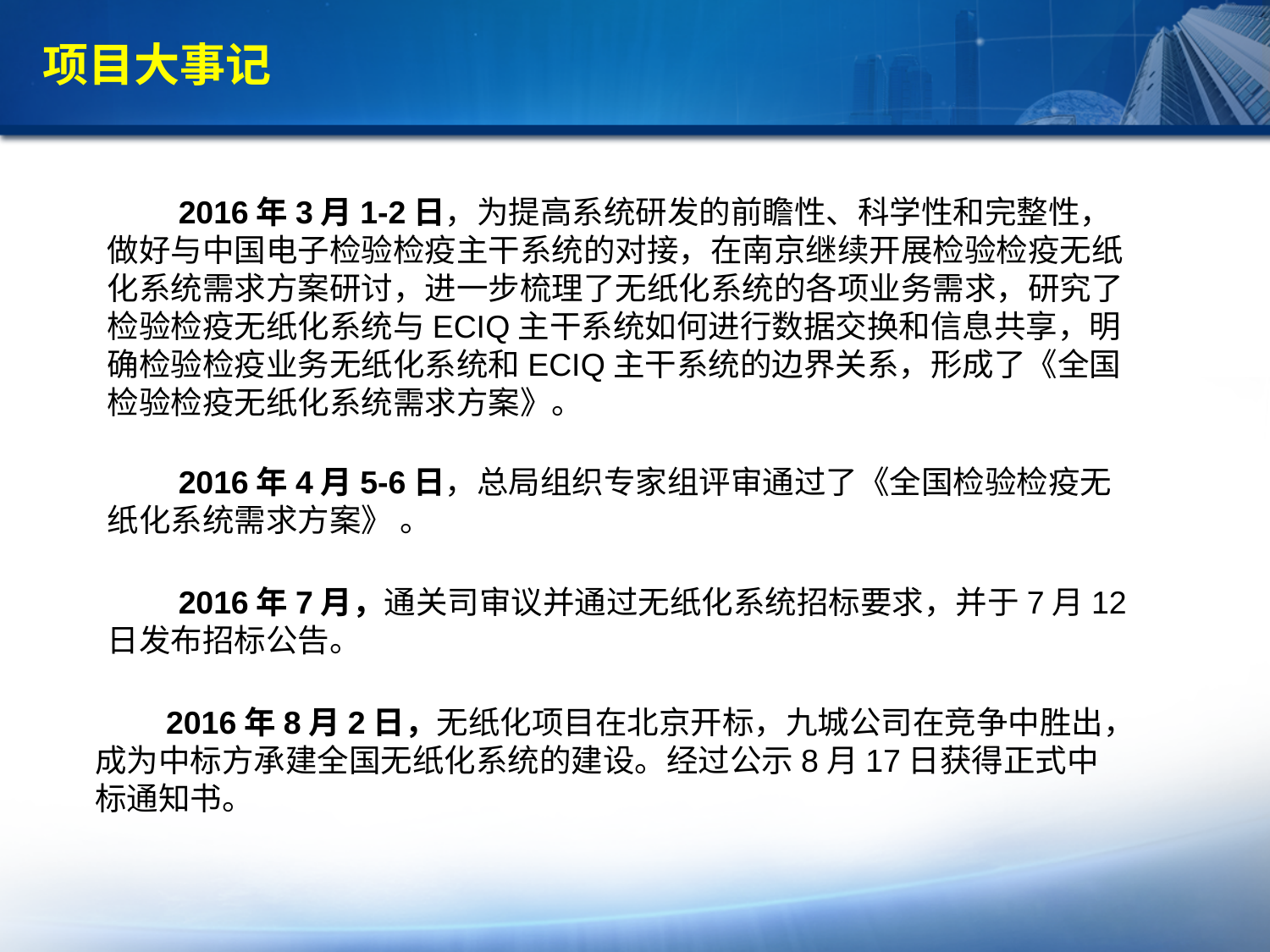

项目大事记
        2016年3月1-2日，为提高系统研发的前瞻性、科学性和完整性，做好与中国电子检验检疫主干系统的对接，在南京继续开展检验检疫无纸化系统需求方案研讨，进一步梳理了无纸化系统的各项业务需求，研究了检验检疫无纸化系统与ECIQ主干系统如何进行数据交换和信息共享，明确检验检疫业务无纸化系统和ECIQ主干系统的边界关系，形成了《全国检验检疫无纸化系统需求方案》。
        2016年4月5-6日，总局组织专家组评审通过了《全国检验检疫无纸化系统需求方案》 。
        2016年7月，通关司审议并通过无纸化系统招标要求，并于7月12日发布招标公告。
        2016年8月2日，无纸化项目在北京开标，九城公司在竞争中胜出，成为中标方承建全国无纸化系统的建设。经过公示8月17日获得正式中标通知书。